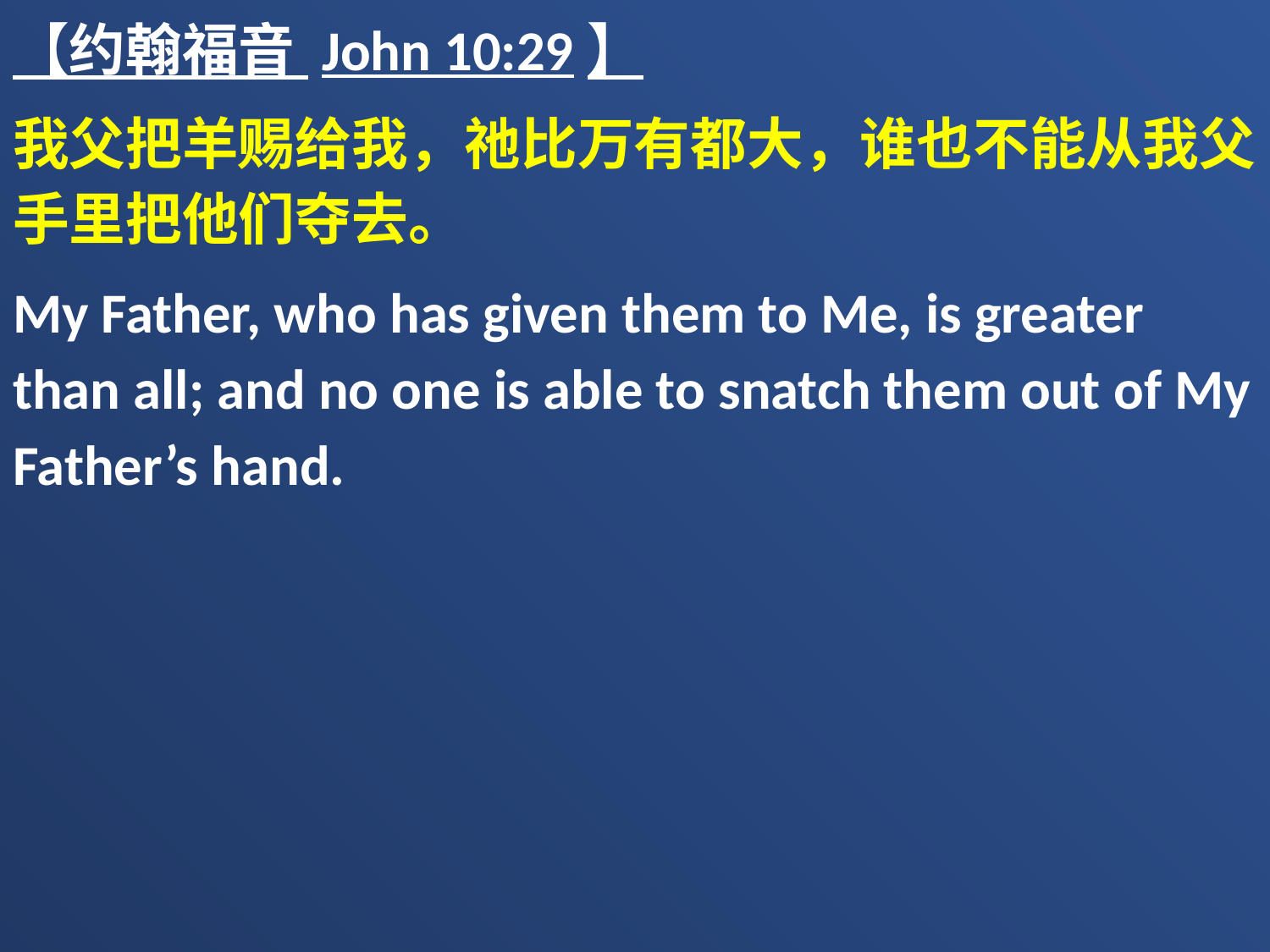

【约翰福音 John 10:29】
我父把羊赐给我，祂比万有都大，谁也不能从我父手里把他们夺去。
My Father, who has given them to Me, is greater than all; and no one is able to snatch them out of My Father’s hand.